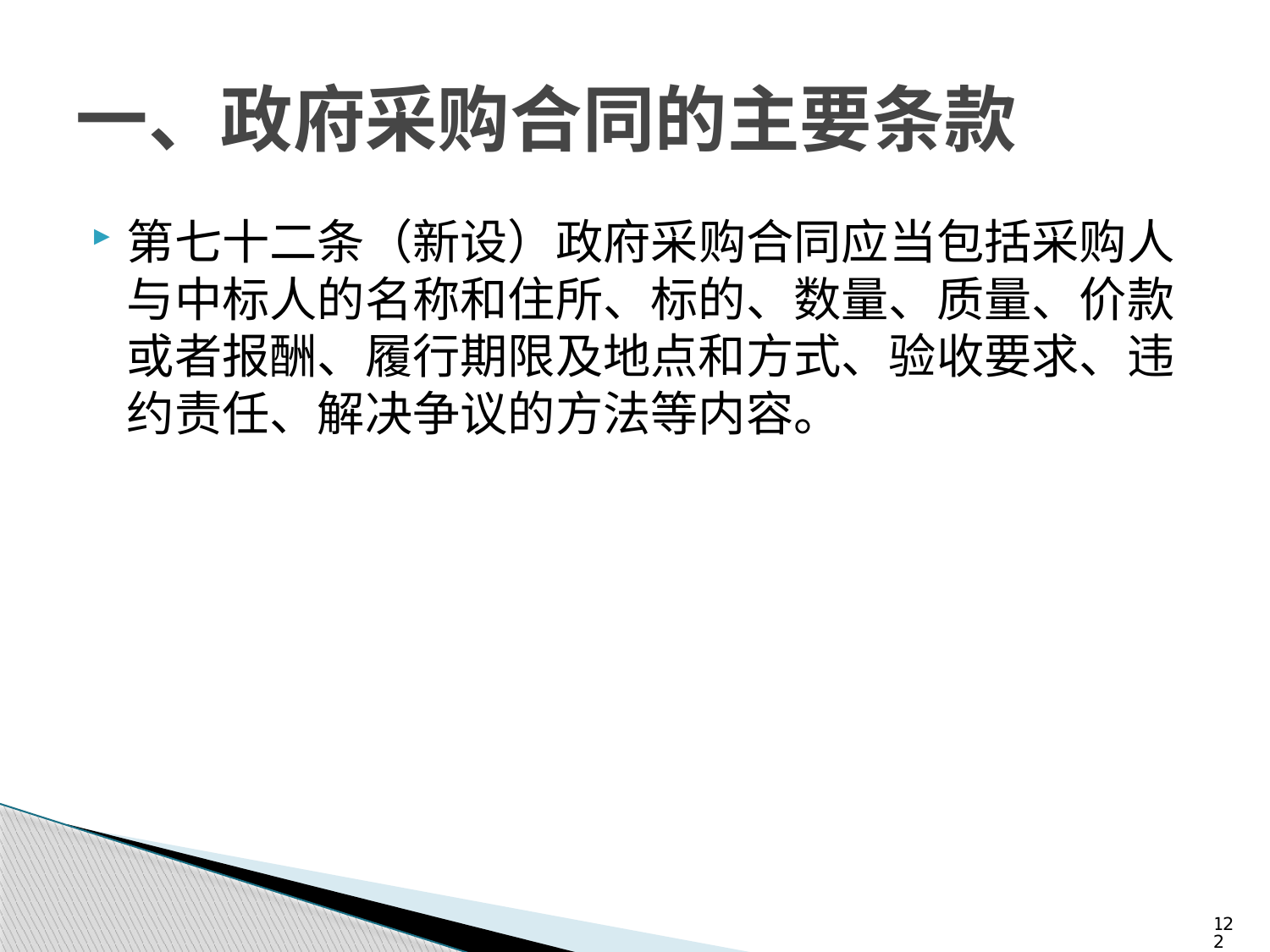

# 一、政府采购合同的主要条款
第七十二条（新设）政府采购合同应当包括采购人与中标人的名称和住所、标的、数量、质量、价款或者报酬、履行期限及地点和方式、验收要求、违约责任、解决争议的方法等内容。
122